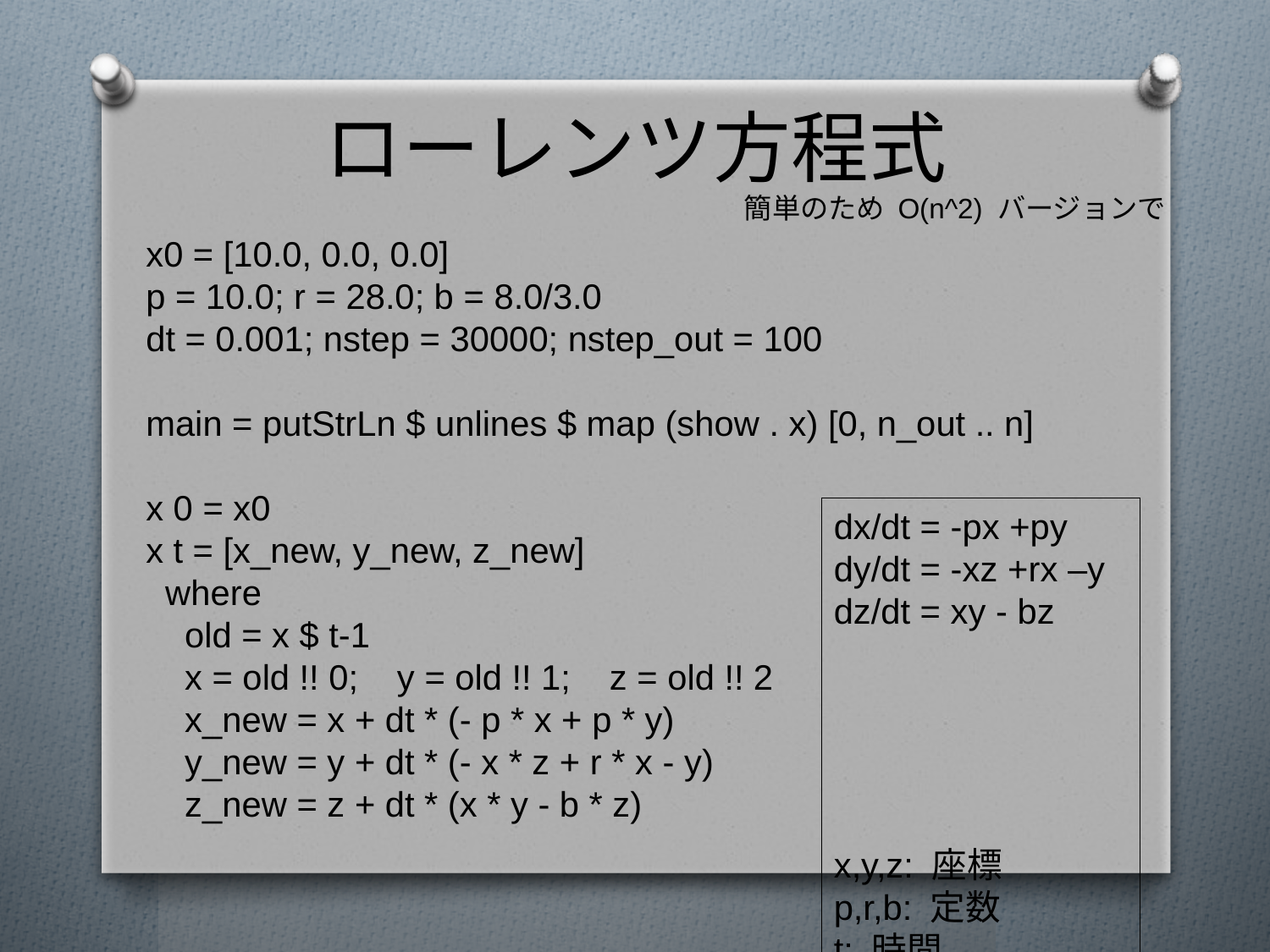

# ローレンツ方程式
簡単のため O(n^2) バージョンで
﻿﻿x0 = [10.0, 0.0, 0.0]
p = 10.0; r = 28.0; b = 8.0/3.0
dt = 0.001; nstep = 30000; nstep_out = 100

main = putStrLn $ unlines $ map (show . x) [0, n_out .. n]

x 0 = x0
x t = [x_new, y_new, z_new]
  where
    old = x $ t-1
    x = old !! 0;    y = old !! 1;    z = old !! 2
    x_new = x + dt * (- p * x + p * y)
    y_new = y + dt * (- x * z + r * x - y)
    z_new = z + dt * (x * y - b * z)
﻿dx/dt = -px +py
dy/dt = -xz +rx –y
dz/dt = xy - bz
x,y,z: 座標
p,r,b: 定数
t: 時間